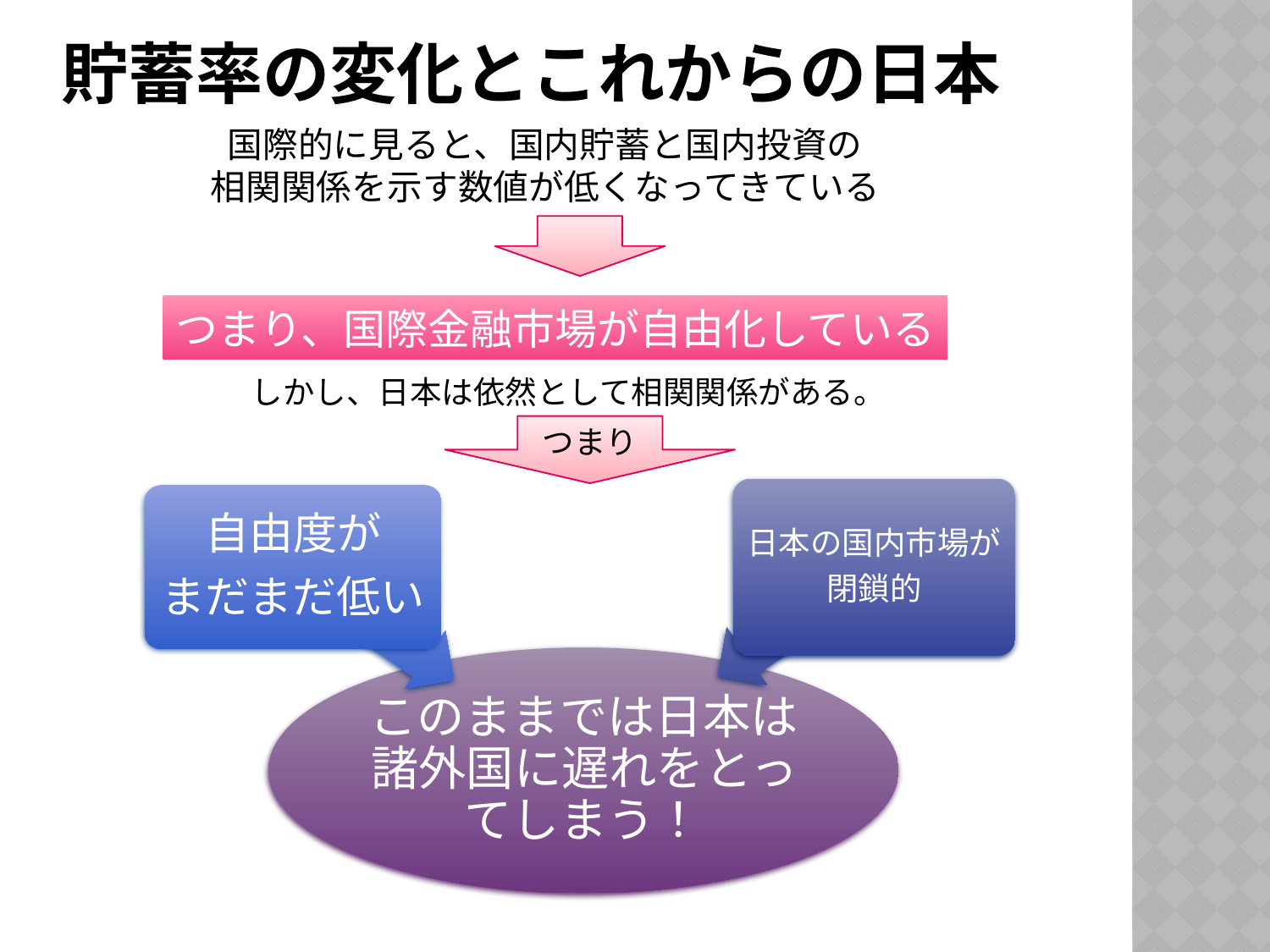

# 貯蓄率の変化とこれからの日本
国際的に見ると、国内貯蓄と国内投資の
相関関係を示す数値が低くなってきている

つまり、国際金融市場が自由化している
しかし、日本は依然として相関関係がある。
つまり
このままでは日本は諸外国に遅れをとってしまう！
自由度が
まだまだ低い
日本の国内市場が
閉鎖的